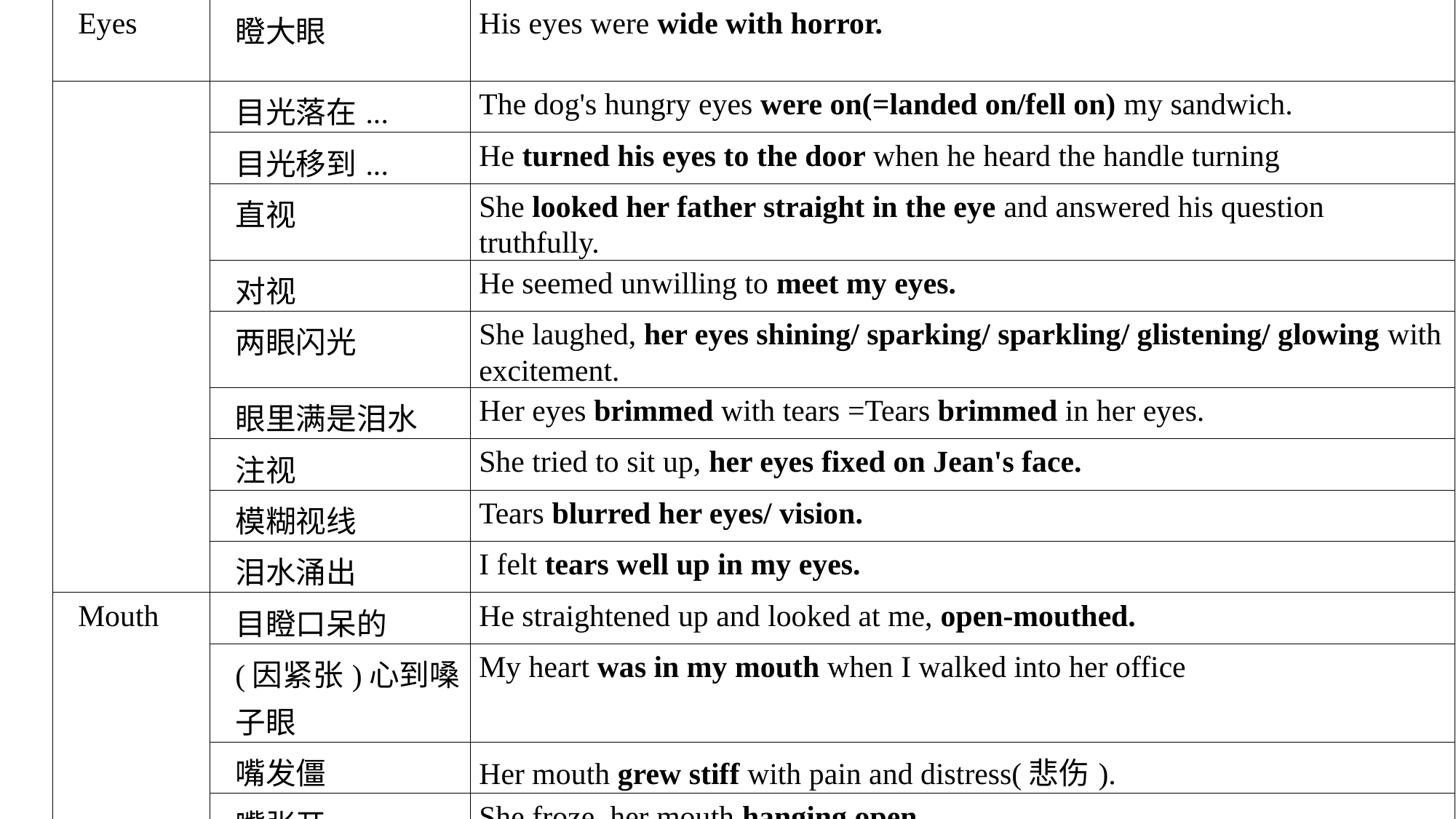

| Eyes | 瞪大眼 | His eyes were wide with horror. |
| --- | --- | --- |
|  | 目光落在... | The dog's hungry eyes were on(=landed on/fell on) my sandwich. |
|  | 目光移到... | He turned his eyes to the door when he heard the handle turning |
|  | 直视 | She looked her father straight in the eye and answered his question truthfully. |
|  | 对视 | He seemed unwilling to meet my eyes. |
|  | 两眼闪光 | She laughed, her eyes shining/ sparking/ sparkling/ glistening/ glowing with excitement. |
|  | 眼里满是泪水 | Her eyes brimmed with tears =Tears brimmed in her eyes. |
|  | 注视 | She tried to sit up, her eyes fixed on Jean's face. |
|  | 模糊视线 | Tears blurred her eyes/ vision. |
|  | 泪水涌出 | I felt tears well up in my eyes. |
| Mouth | 目瞪口呆的 | He straightened up and looked at me, open-mouthed. |
|  | (因紧张)心到嗓子眼 | My heart was in my mouth when I walked into her office |
|  | 嘴发僵 | Her mouth grew stiff with pain and distress(悲伤). |
|  | 嘴张开 | She froze, her mouth hanging open. |
|  | 咬牙切齿 | "Come here now!" she growled through her clenched teeth. |
|  | 清嗓子 | She cleared her throat, then began to speak |